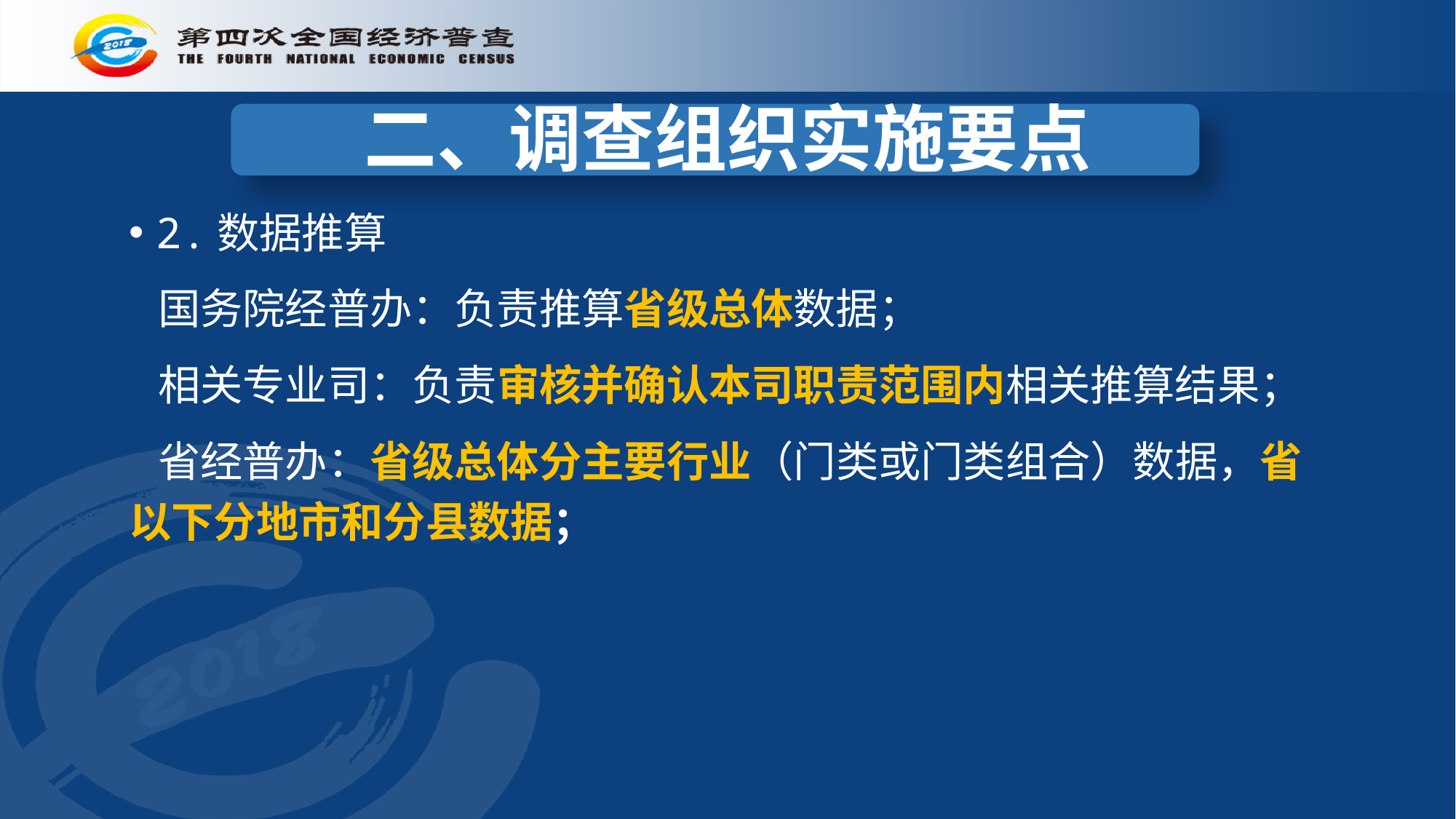

二、调查组织实施要点
2.数据推算
  国务院经普办：负责推算省级总体数据；
  相关专业司：负责审核并确认本司职责范围内相关推算结果；
  省经普办：省级总体分主要行业（门类或门类组合）数据，省以下分地市和分县数据；